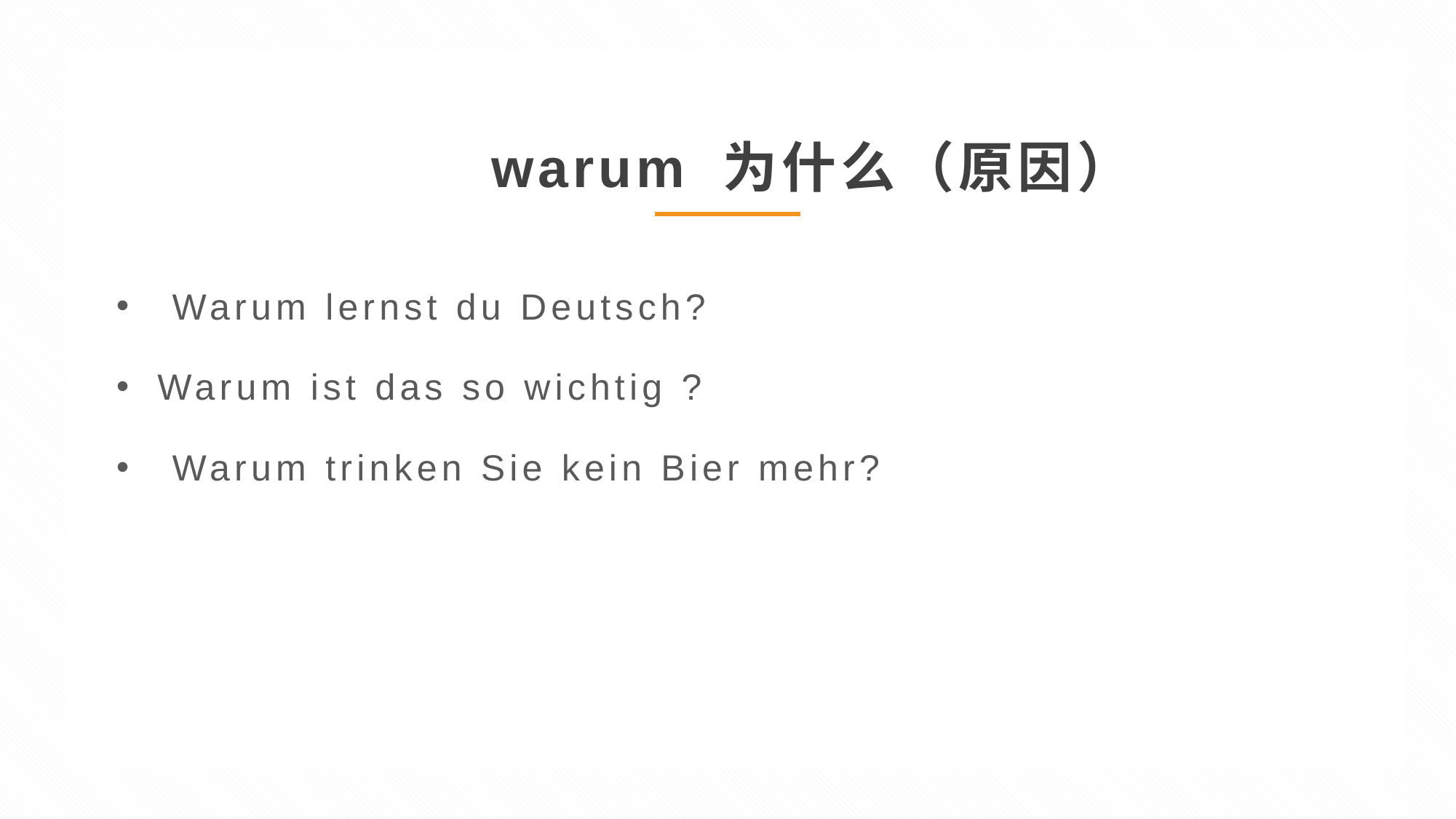

warum 为什么（原因）
 Warum lernst du Deutsch?
Warum ist das so wichtig ?
 Warum trinken Sie kein Bier mehr?